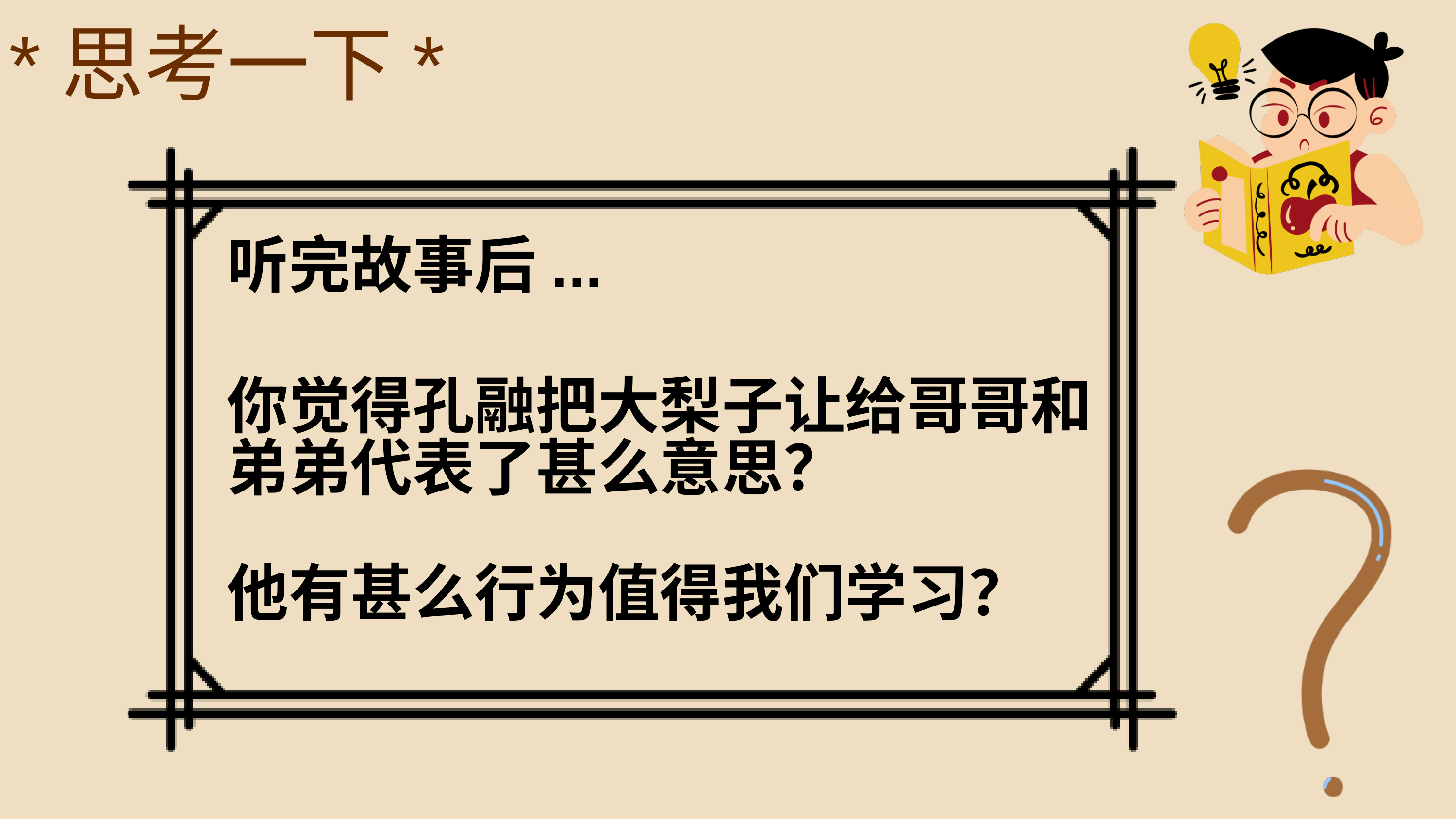

*思考一下*

听完故事后...
你觉得孔融把大梨子让给哥哥和
弟弟代表了甚么意思？

他有甚么行为值得我们学习？